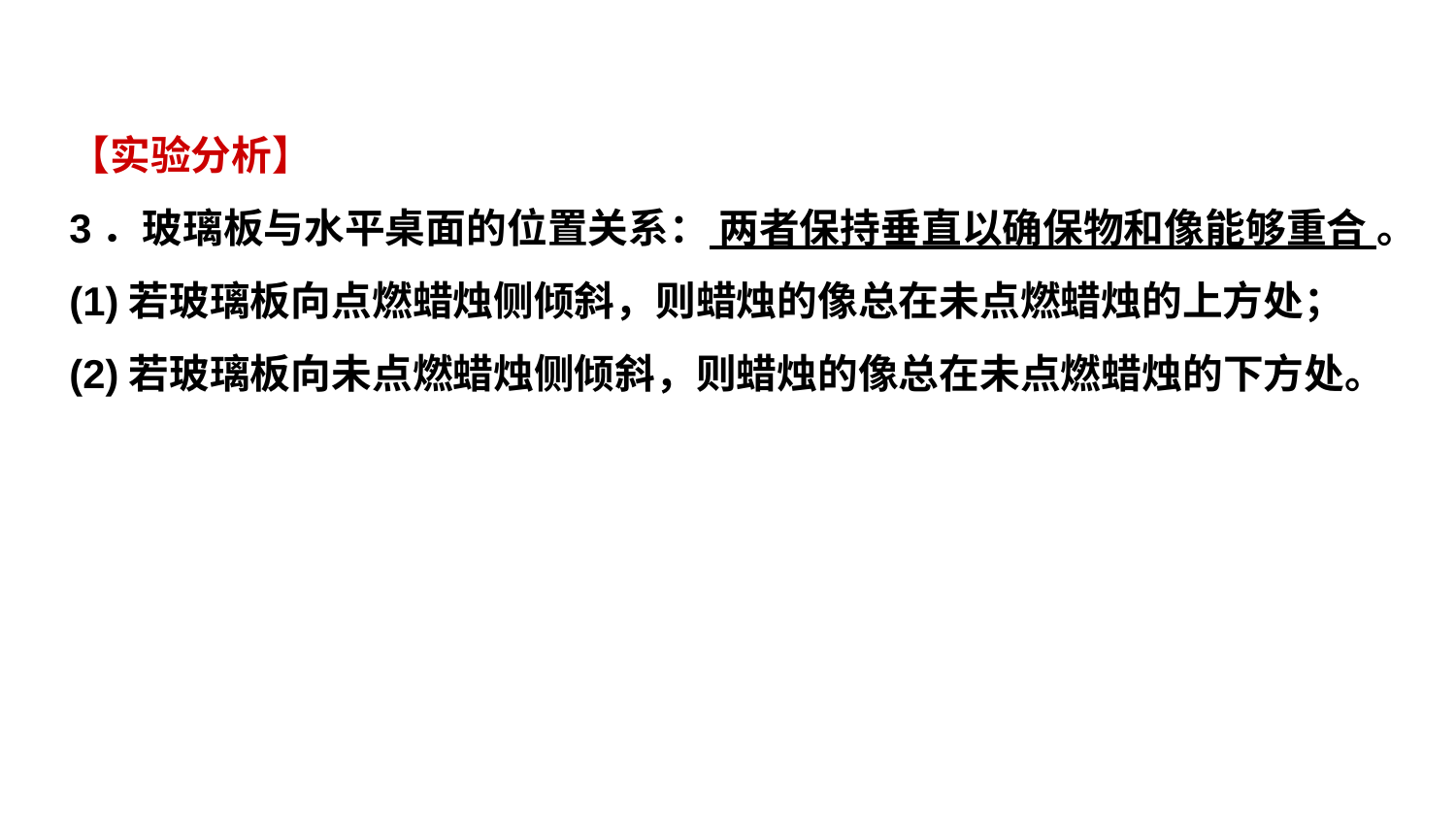

【实验分析】
3．玻璃板与水平桌面的位置关系： 两者保持垂直以确保物和像能够重合 。
(1)若玻璃板向点燃蜡烛侧倾斜，则蜡烛的像总在未点燃蜡烛的上方处；
(2)若玻璃板向未点燃蜡烛侧倾斜，则蜡烛的像总在未点燃蜡烛的下方处。